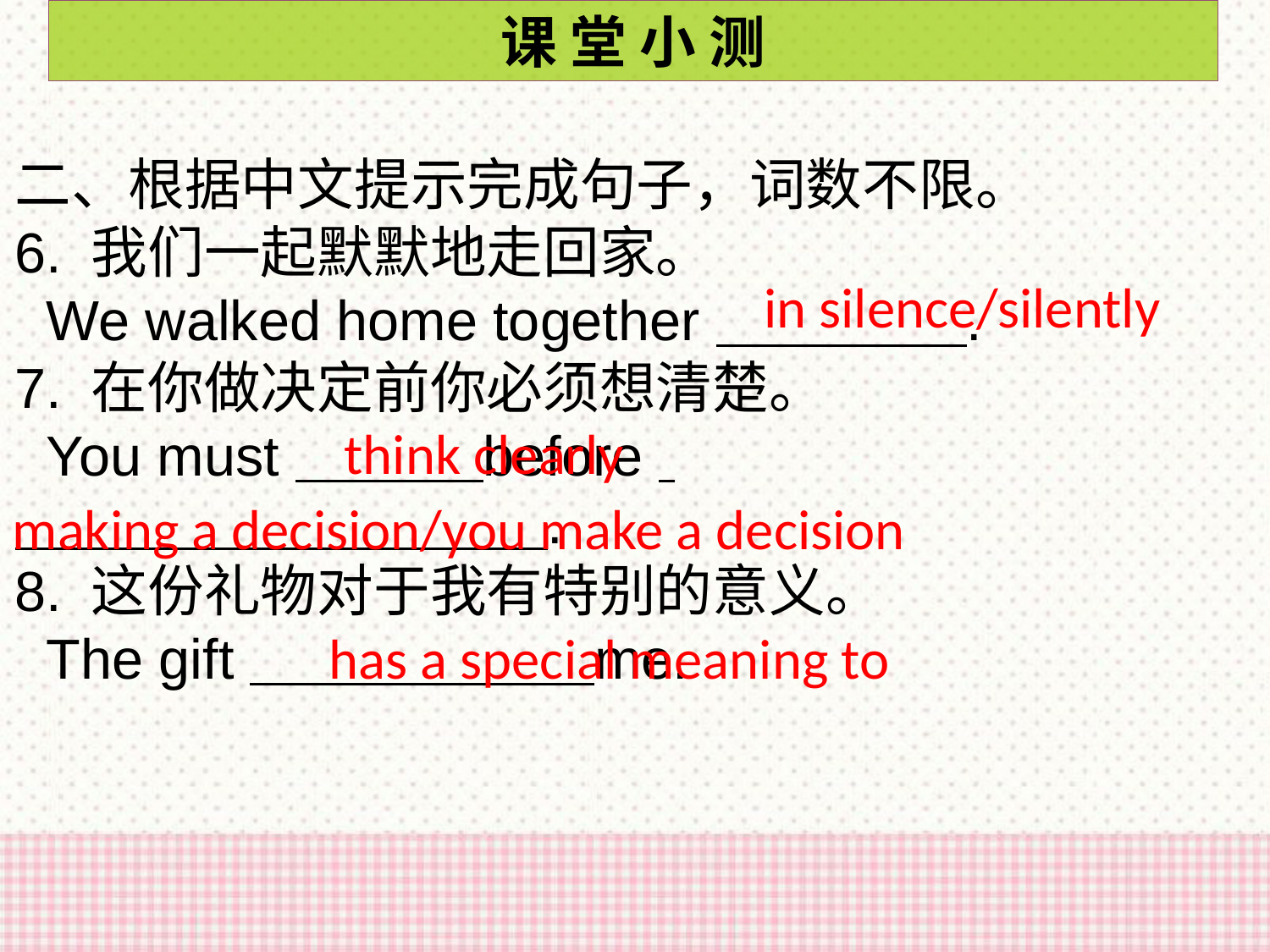

课 堂 小 测
二、根据中文提示完成句子，词数不限。
6. 我们一起默默地走回家。
  We walked home together                 .
7. 在你做决定前你必须想清楚。
  You must             before
                                  .
8. 这份礼物对于我有特别的意义。
  The gift                       me.
in silence/silently
think clearly
making a decision/you make a decision
has a special meaning to